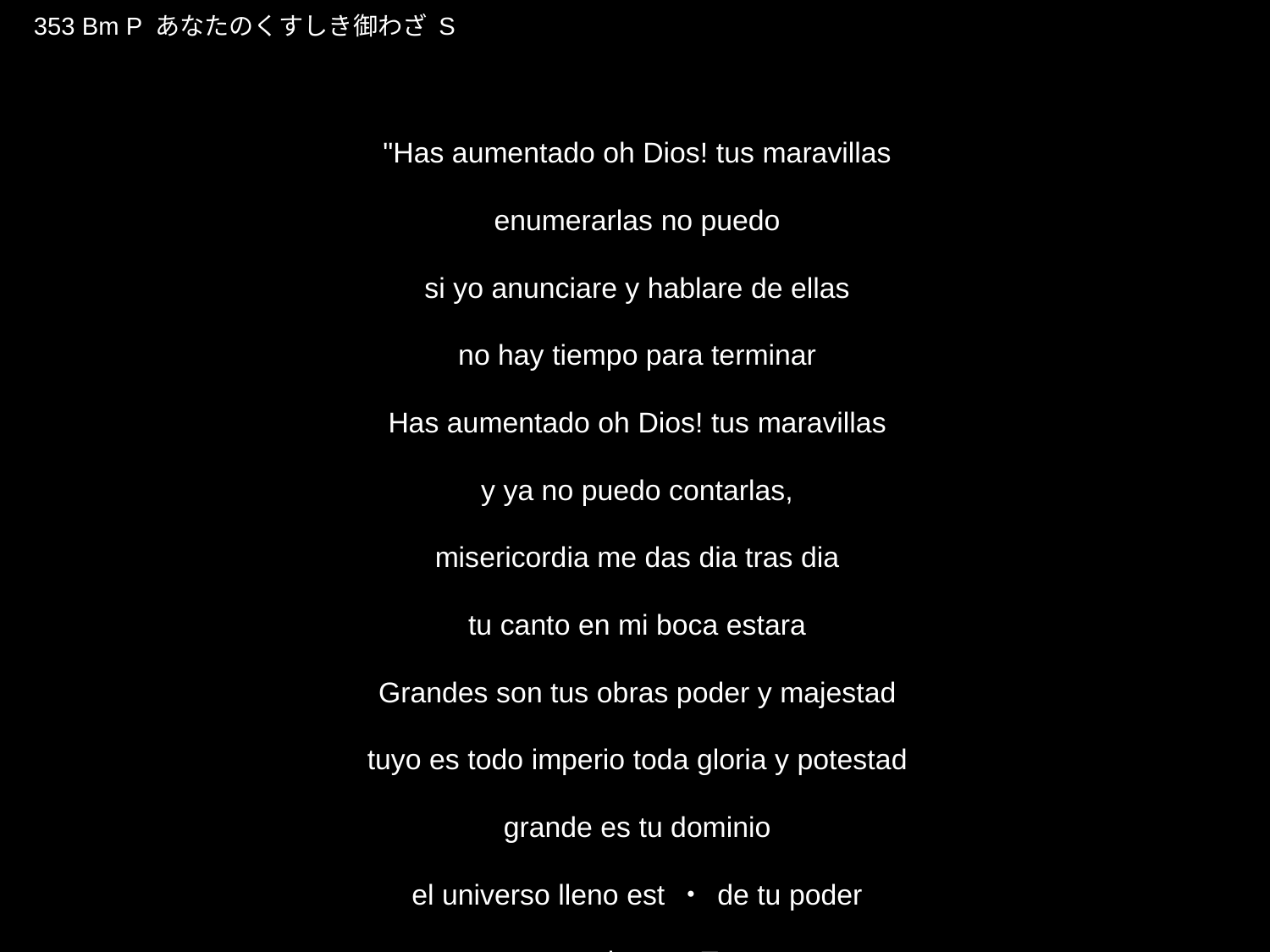

あなたのくすしきみわざ
★P
353 Bm P あなたのくすしき御わざ S
★４
"Has aumentado oh Dios! tus maravillas
enumerarlas no puedo
si yo anunciare y hablare de ellas
no hay tiempo para terminar
Has aumentado oh Dios! tus maravillas
y ya no puedo contarlas,
misericordia me das dia tras dia
tu canto en mi boca estara
Grandes son tus obras poder y majestad
tuyo es todo imperio toda gloria y potestad
grande es tu dominio
el universo lleno est・de tu poder
grande eres Tu
"